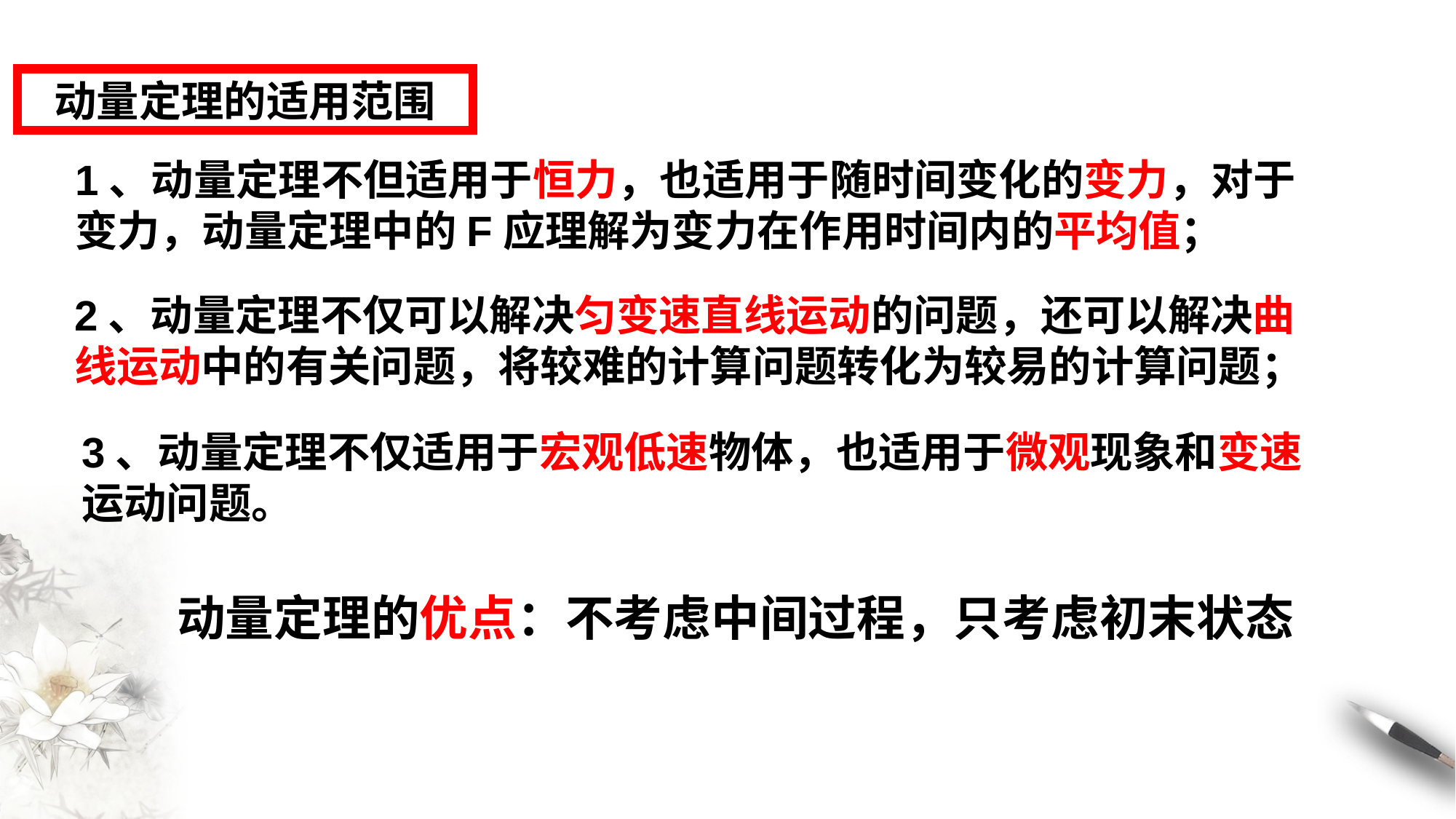

动量定理的适用范围
1、动量定理不但适用于恒力，也适用于随时间变化的变力，对于变力，动量定理中的F应理解为变力在作用时间内的平均值；
2、动量定理不仅可以解决匀变速直线运动的问题，还可以解决曲线运动中的有关问题，将较难的计算问题转化为较易的计算问题；
3、动量定理不仅适用于宏观低速物体，也适用于微观现象和变速运动问题。
动量定理的优点：不考虑中间过程，只考虑初末状态